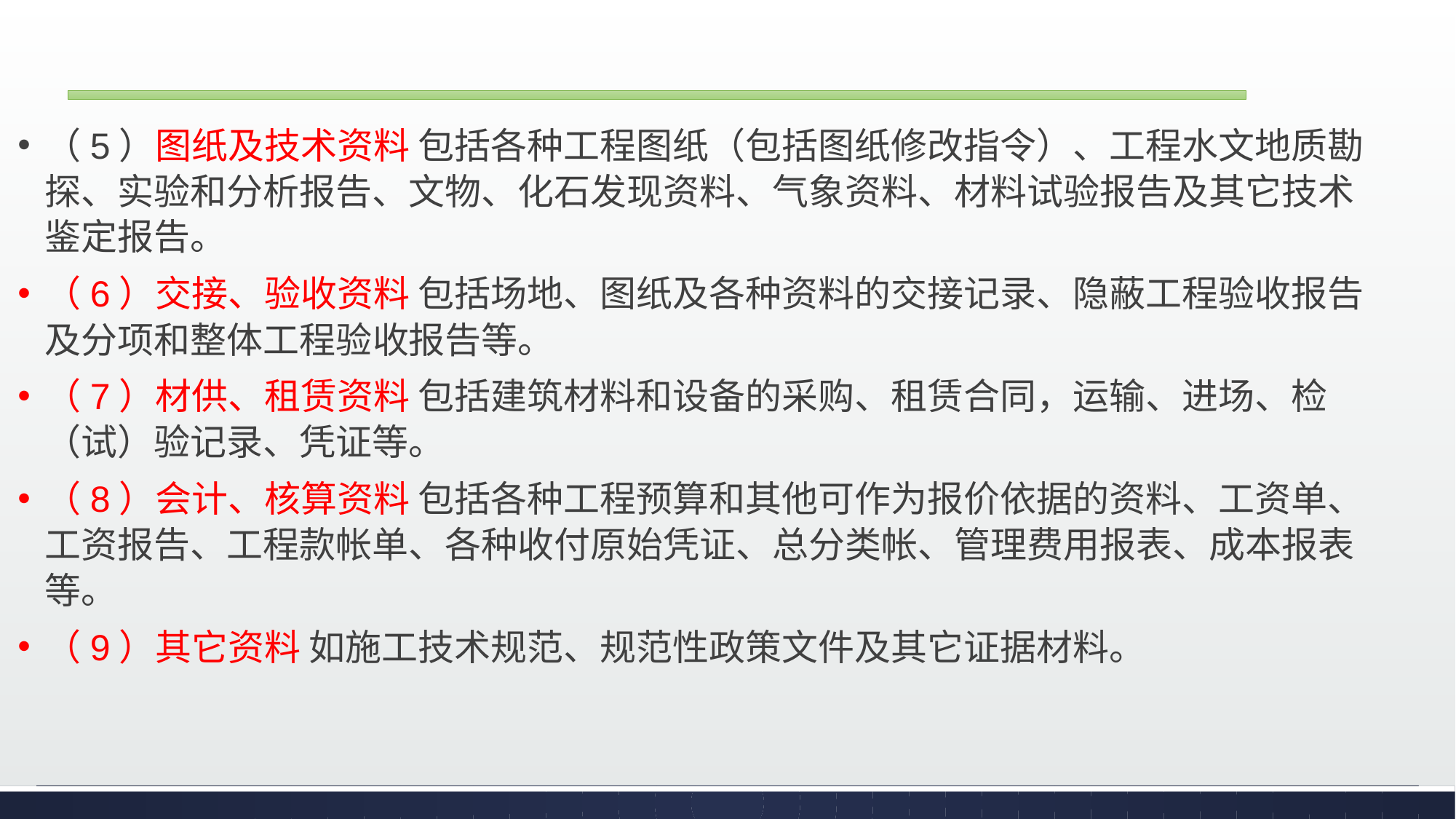

#

（5）图纸及技术资料 包括各种工程图纸（包括图纸修改指令）、工程水文地质勘探、实验和分析报告、文物、化石发现资料、气象资料、材料试验报告及其它技术鉴定报告。
（6）交接、验收资料 包括场地、图纸及各种资料的交接记录、隐蔽工程验收报告及分项和整体工程验收报告等。
（7）材供、租赁资料 包括建筑材料和设备的采购、租赁合同，运输、进场、检（试）验记录、凭证等。
（8）会计、核算资料 包括各种工程预算和其他可作为报价依据的资料、工资单、工资报告、工程款帐单、各种收付原始凭证、总分类帐、管理费用报表、成本报表等。
（9）其它资料 如施工技术规范、规范性政策文件及其它证据材料。